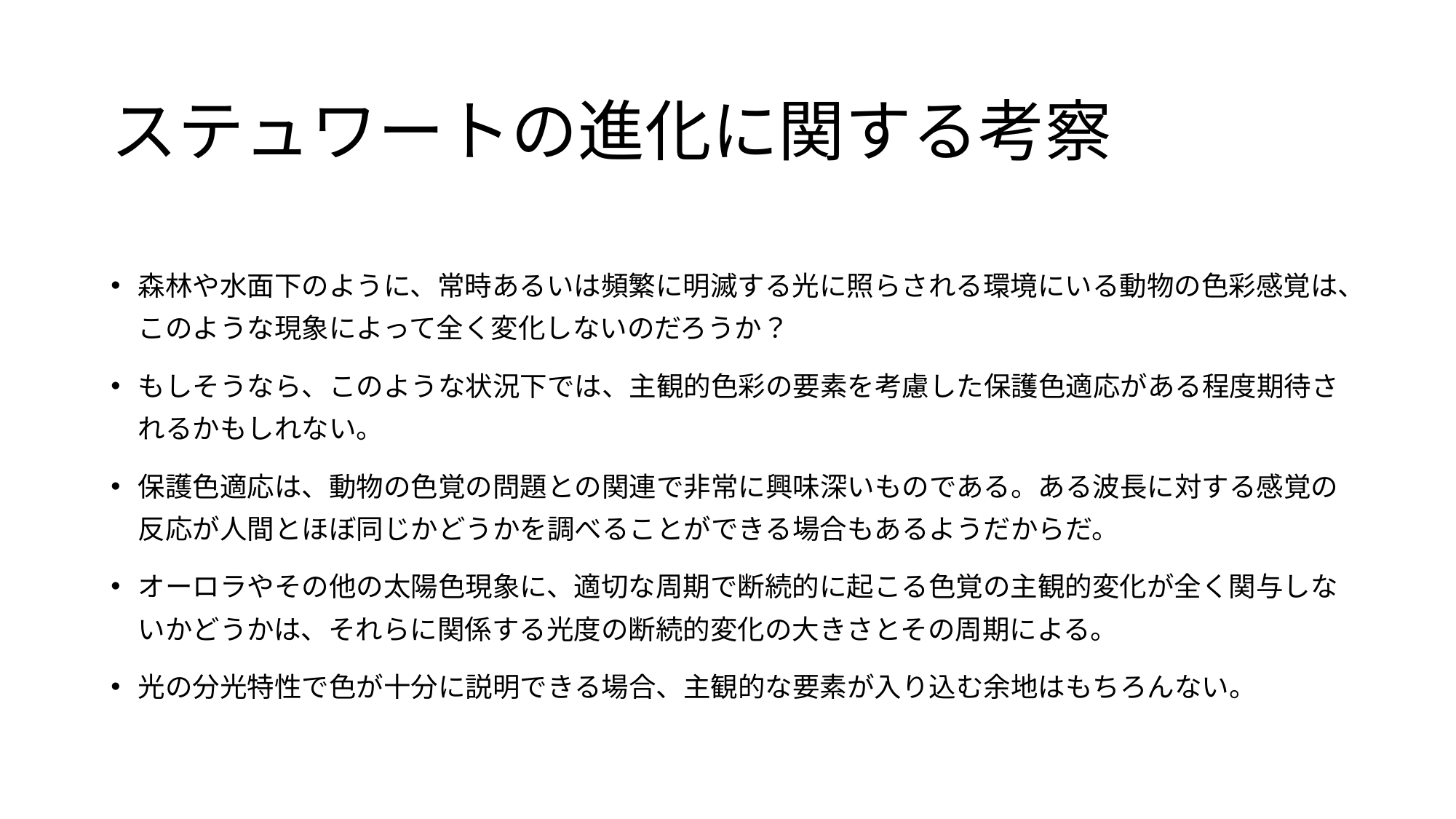

# ステュワートの進化に関する考察
森林や水面下のように、常時あるいは頻繁に明滅する光に照らされる環境にいる動物の色彩感覚は、このような現象によって全く変化しないのだろうか？
もしそうなら、このような状況下では、主観的色彩の要素を考慮した保護色適応がある程度期待されるかもしれない。
保護色適応は、動物の色覚の問題との関連で非常に興味深いものである。ある波長に対する感覚の反応が人間とほぼ同じかどうかを調べることができる場合もあるようだからだ。
オーロラやその他の太陽色現象に、適切な周期で断続的に起こる色覚の主観的変化が全く関与しないかどうかは、それらに関係する光度の断続的変化の大きさとその周期による。
光の分光特性で色が十分に説明できる場合、主観的な要素が入り込む余地はもちろんない。